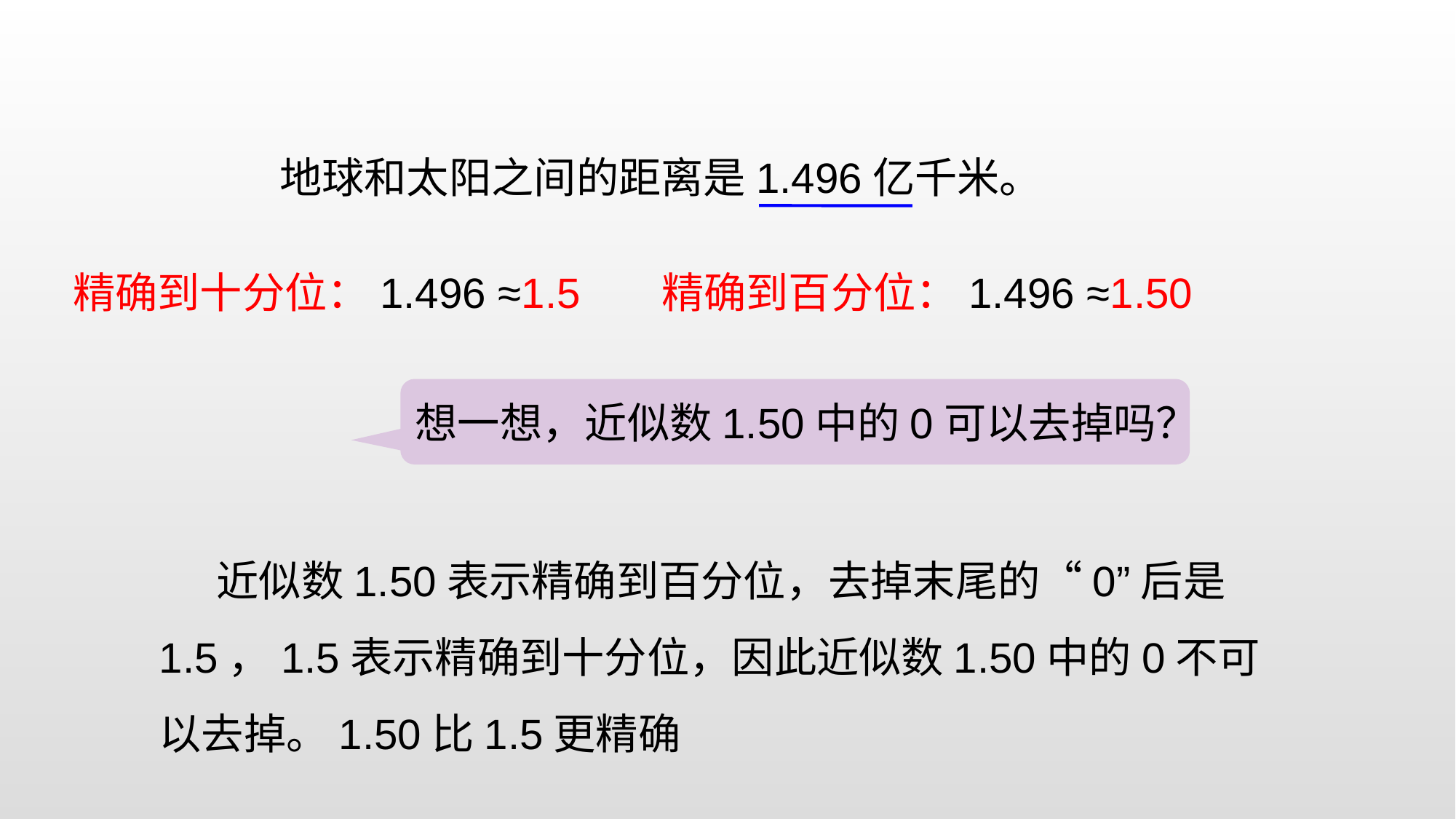

地球和太阳之间的距离是1.496亿千米。
精确到十分位：1.496 ≈1.5      精确到百分位：1.496 ≈1.50
想一想，近似数1.50中的0可以去掉吗？
     近似数1.50表示精确到百分位，去掉末尾的“0”后是1.5，1.5表示精确到十分位，因此近似数1.50中的0不可以去掉。1.50比1.5更精确